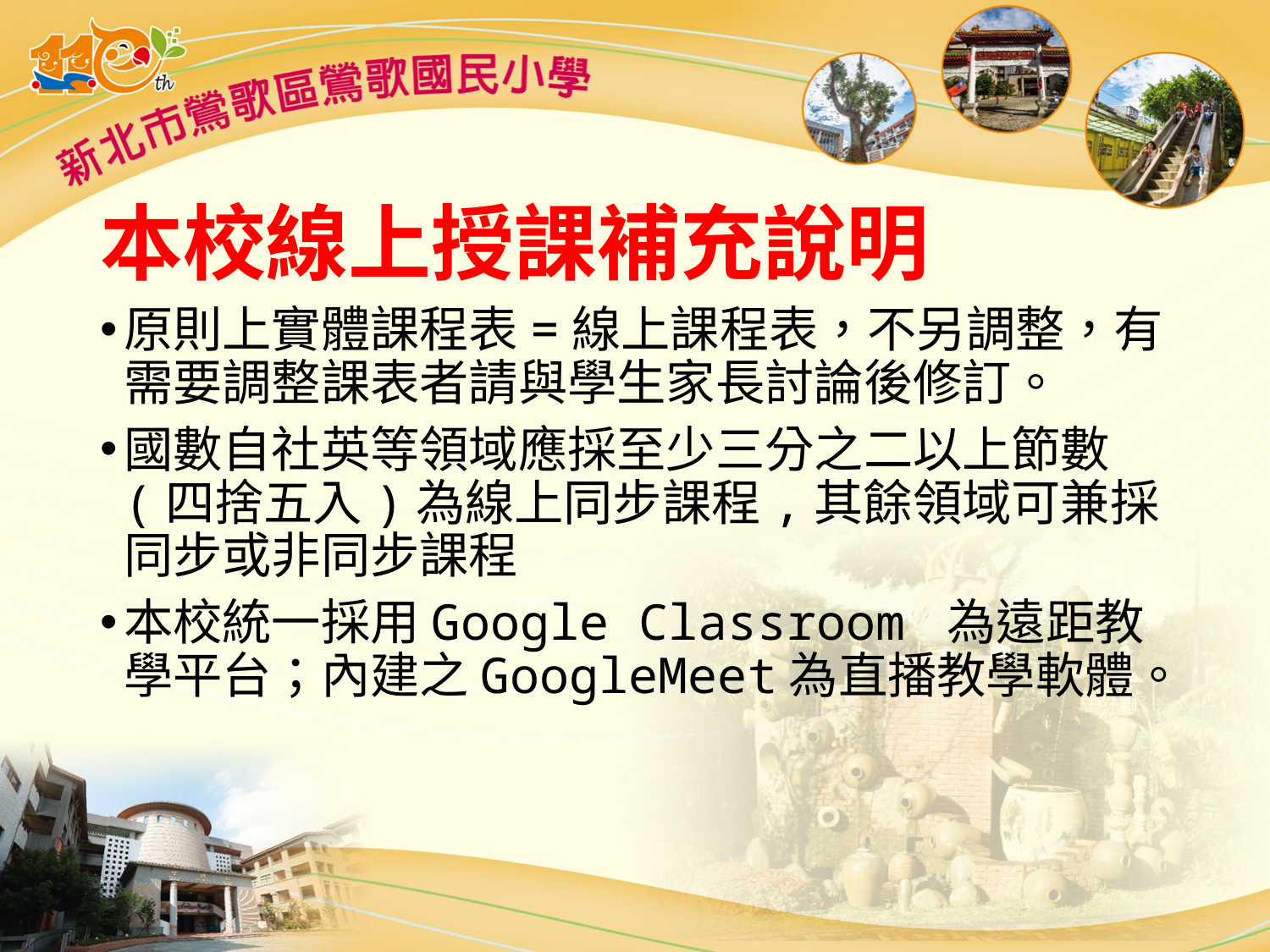

本校線上授課補充說明
原則上實體課程表=線上課程表，不另調整，有需要調整課表者請與學生家長討論後修訂。
國數自社英等領域應採至少三分之二以上節數(四捨五入)為線上同步課程,其餘領域可兼採同步或非同步課程
本校統一採用Google Classroom 為遠距教學平台；內建之GoogleMeet為直播教學軟體。